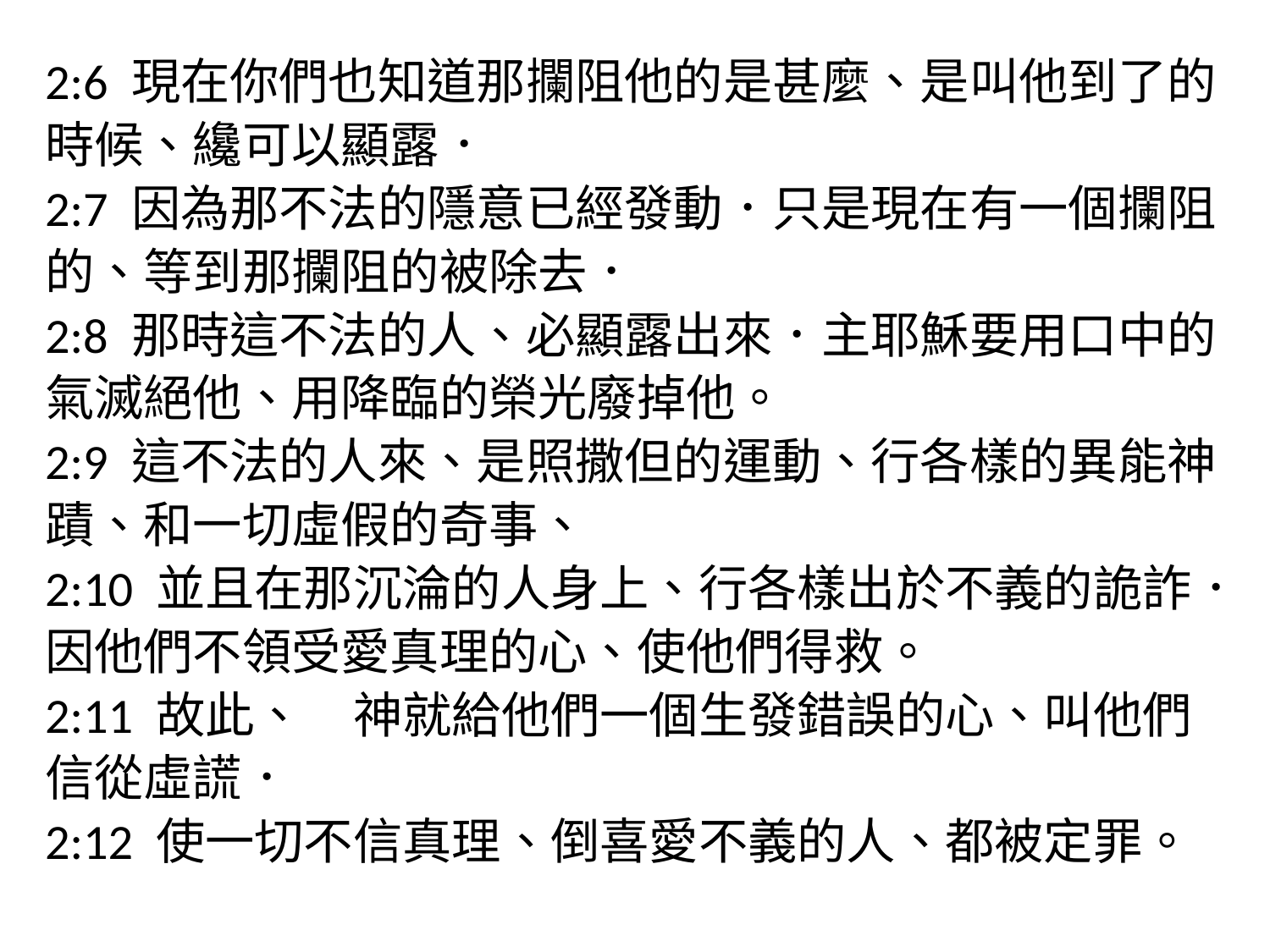

2:6 現在你們也知道那攔阻他的是甚麼、是叫他到了的時候、纔可以顯露．
2:7 因為那不法的隱意已經發動．只是現在有一個攔阻的、等到那攔阻的被除去．
2:8 那時這不法的人、必顯露出來．主耶穌要用口中的氣滅絕他、用降臨的榮光廢掉他。
2:9 這不法的人來、是照撒但的運動、行各樣的異能神蹟、和一切虛假的奇事、
2:10 並且在那沉淪的人身上、行各樣出於不義的詭詐．因他們不領受愛真理的心、使他們得救。
2:11 故此、　神就給他們一個生發錯誤的心、叫他們信從虛謊．
2:12 使一切不信真理、倒喜愛不義的人、都被定罪。